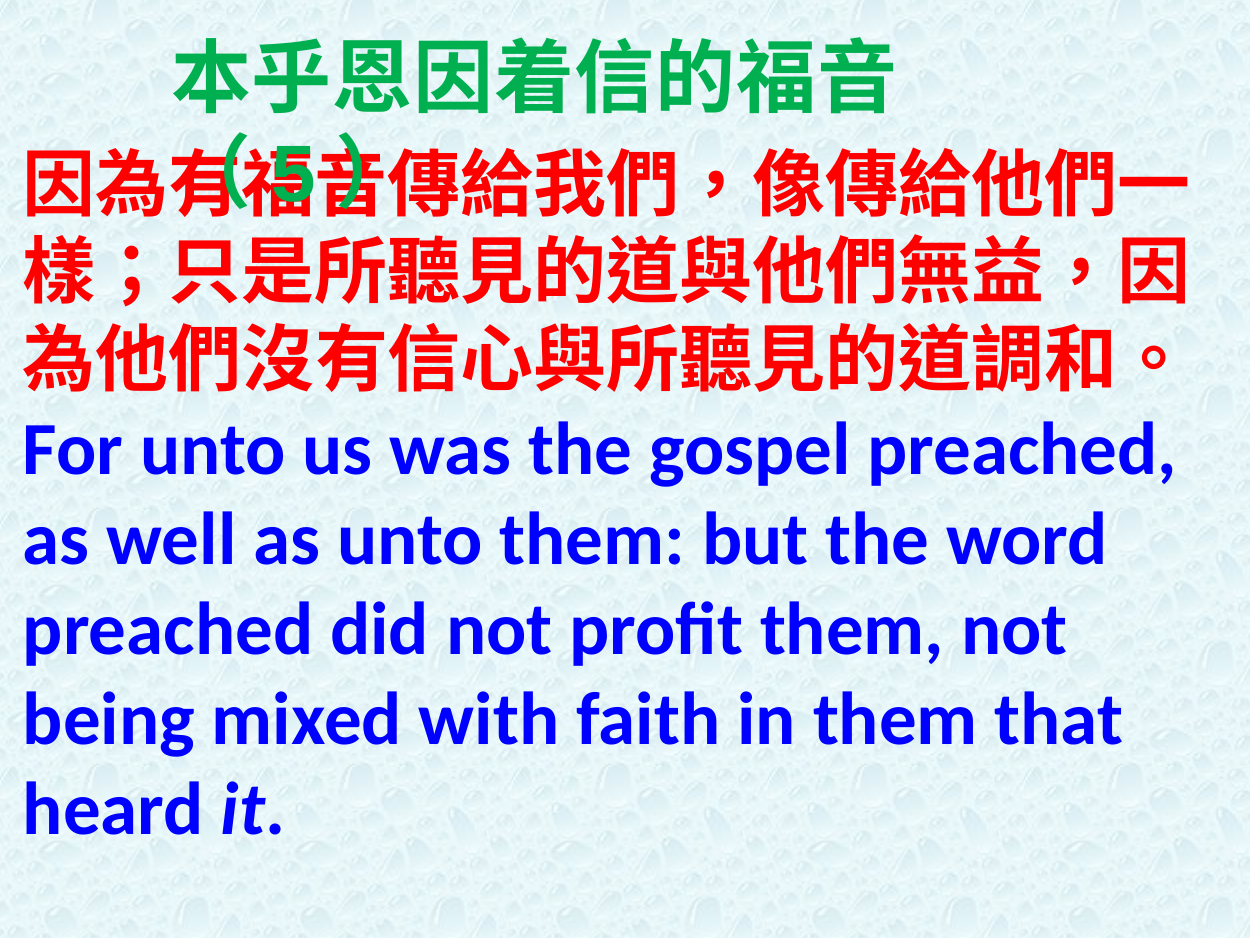

本乎恩因着信的福音（5）
因為有福音傳給我們，像傳給他們一樣；只是所聽見的道與他們無益，因為他們沒有信心與所聽見的道調和。 For unto us was the gospel preached, as well as unto them: but the word preached did not profit them, not being mixed with faith in them that heard it.